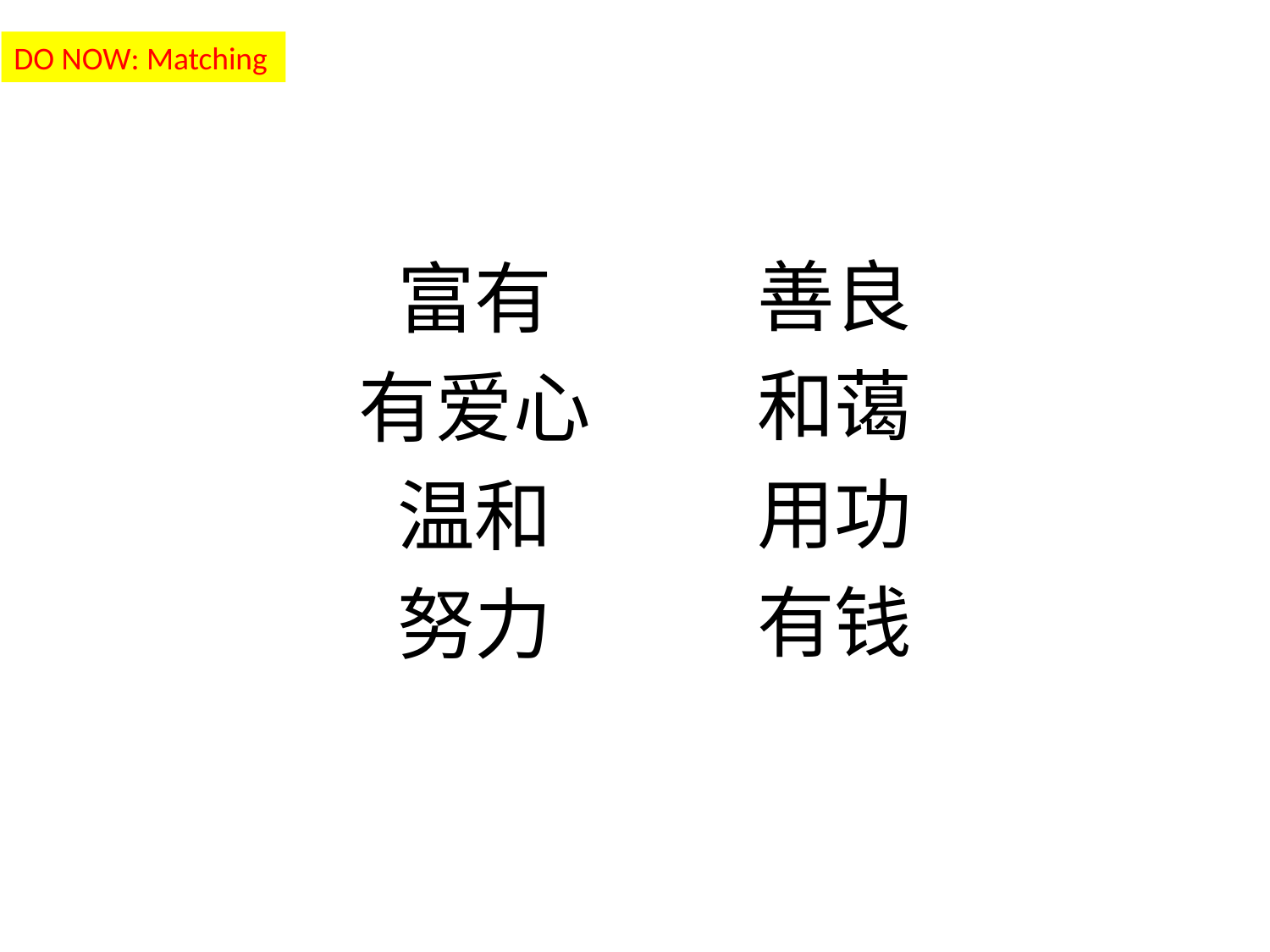

DO NOW: Matching
善良
和蔼
用功
有钱

富有
有爱心
温和
努力